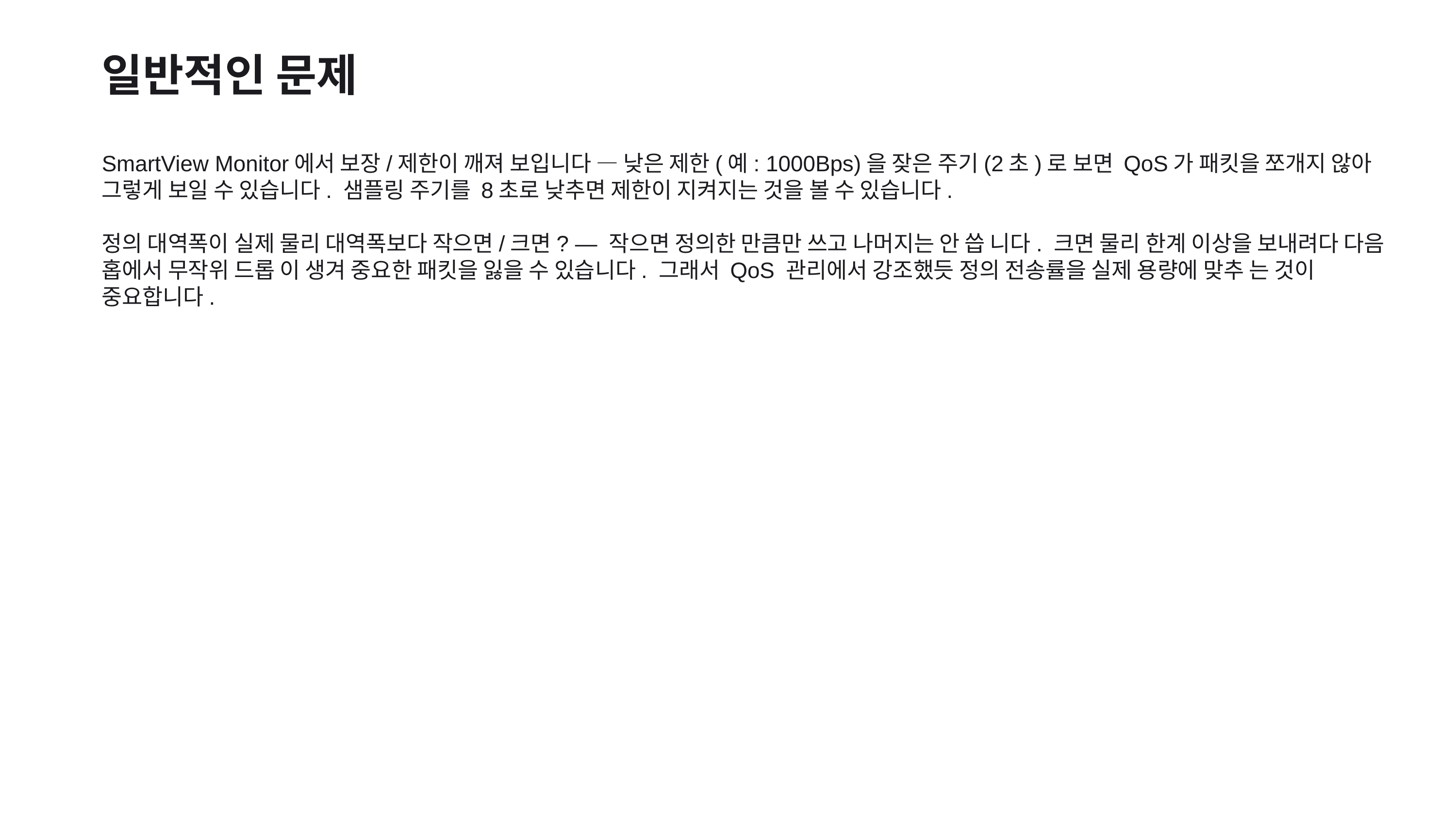

일반적인 문제
SmartView Monitor에서 보장/제한이 깨져 보입니다 — 낮은 제한(예: 1000Bps)을 잦은 주기(2초)로 보면 QoS가 패킷을 쪼개지 않아 그렇게 보일 수 있습니다. 샘플링 주기를 8초로 낮추면 제한이 지켜지는 것을 볼 수 있습니다.

정의 대역폭이 실제 물리 대역폭보다 작으면/크면? — 작으면 정의한 만큼만 쓰고 나머지는 안 씁 니다. 크면 물리 한계 이상을 보내려다 다음 홉에서 무작위 드롭 이 생겨 중요한 패킷을 잃을 수 있습니다. 그래서 QoS 관리에서 강조했듯 정의 전송률을 실제 용량에 맞추 는 것이 중요합니다.